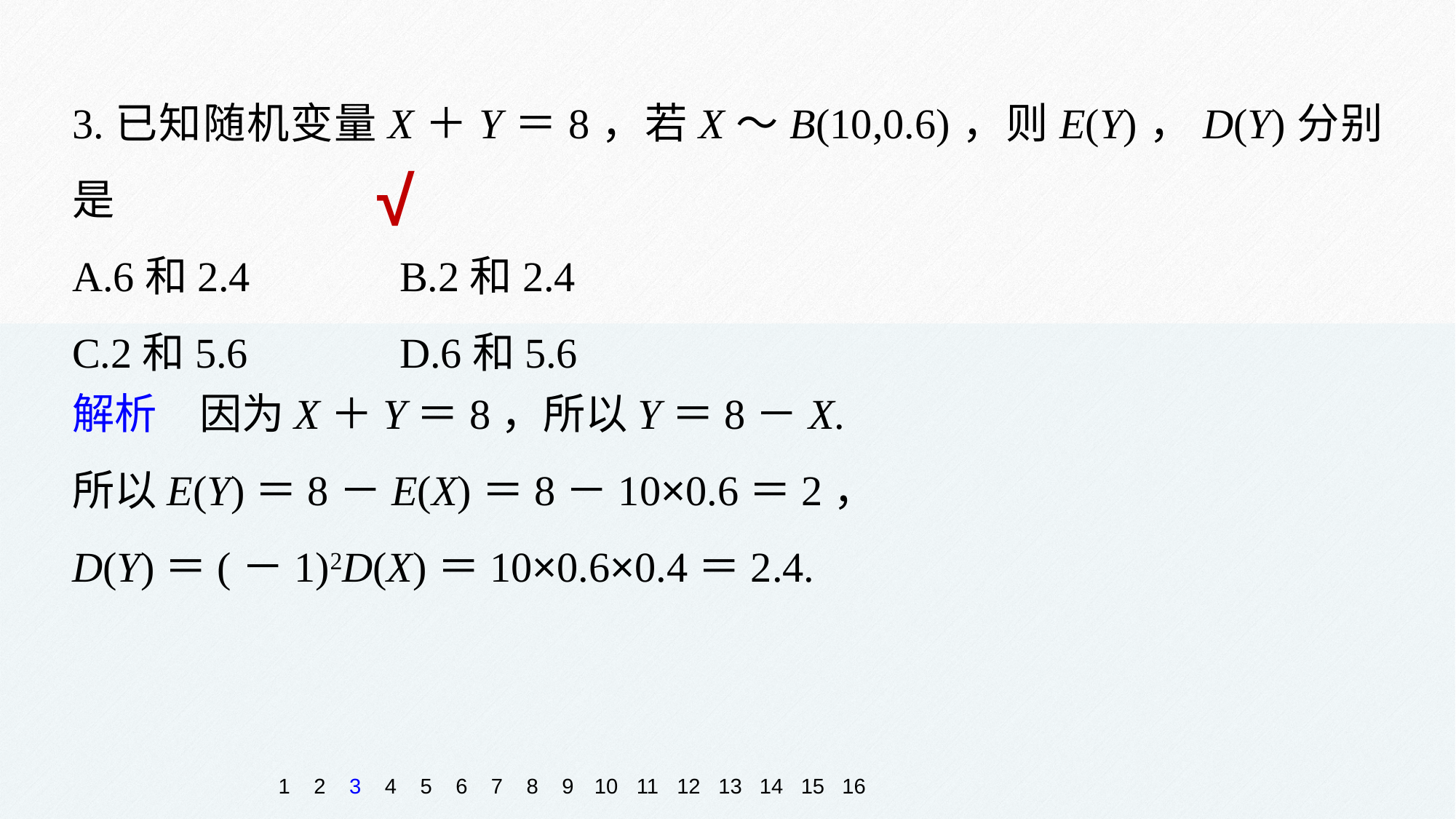

3.已知随机变量X＋Y＝8，若X～B(10,0.6)，则E(Y)，D(Y)分别是
A.6和2.4  		B.2和2.4
C.2和5.6 		D.6和5.6
√
解析　因为X＋Y＝8，所以Y＝8－X.
所以E(Y)＝8－E(X)＝8－10×0.6＝2，
D(Y)＝(－1)2D(X)＝10×0.6×0.4＝2.4.
1
2
3
4
5
6
7
8
9
10
11
12
13
14
15
16